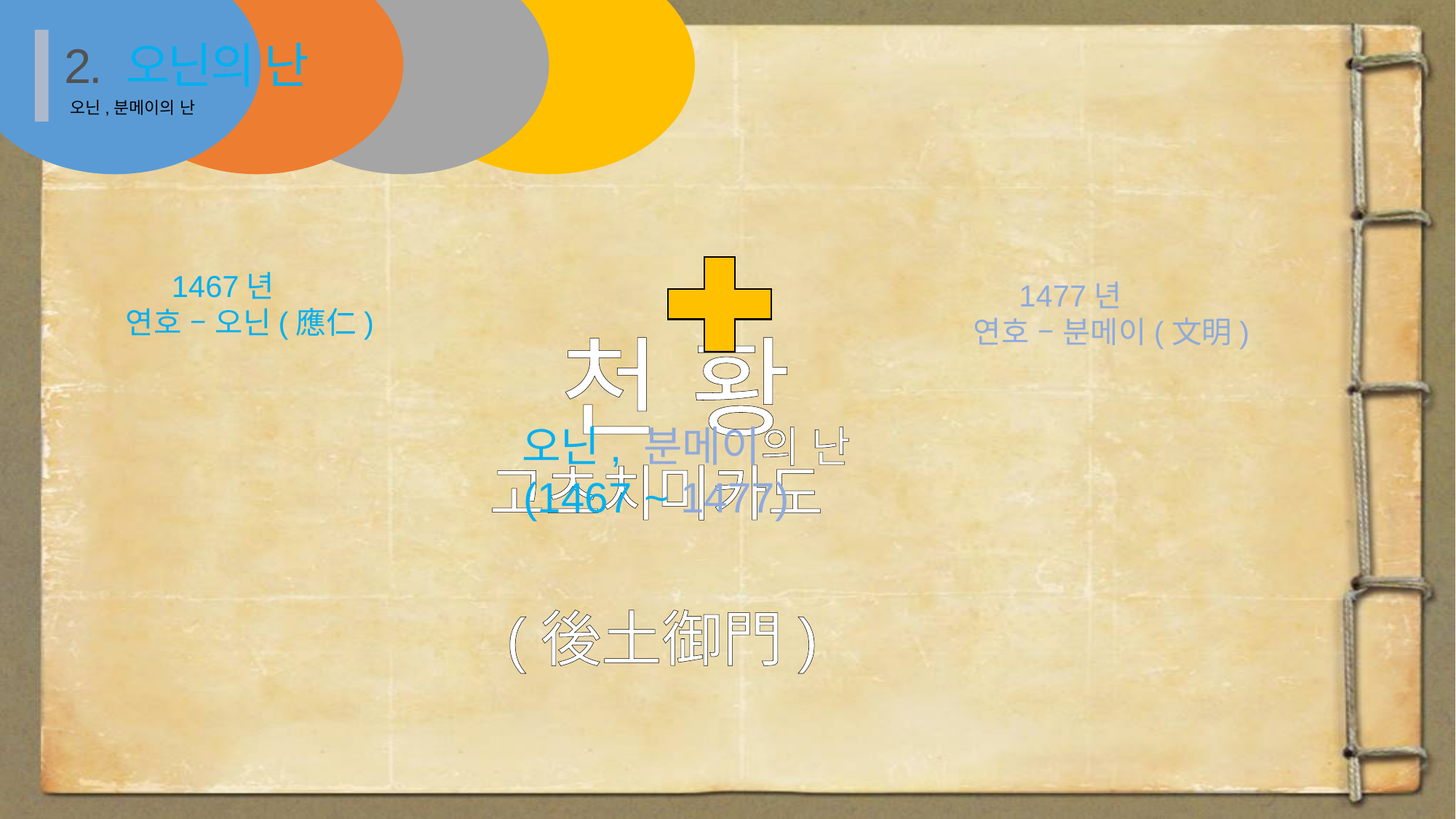

2. 오닌의 난
오닌,분메이의 난

      1467년
연호 – 오닌(應仁)
      1477년
연호 – 분메이(文明)
천 황
 오닌, 분메이의 난
  (1467 ~ 1477)
고츠치미카도
 (後土御門)